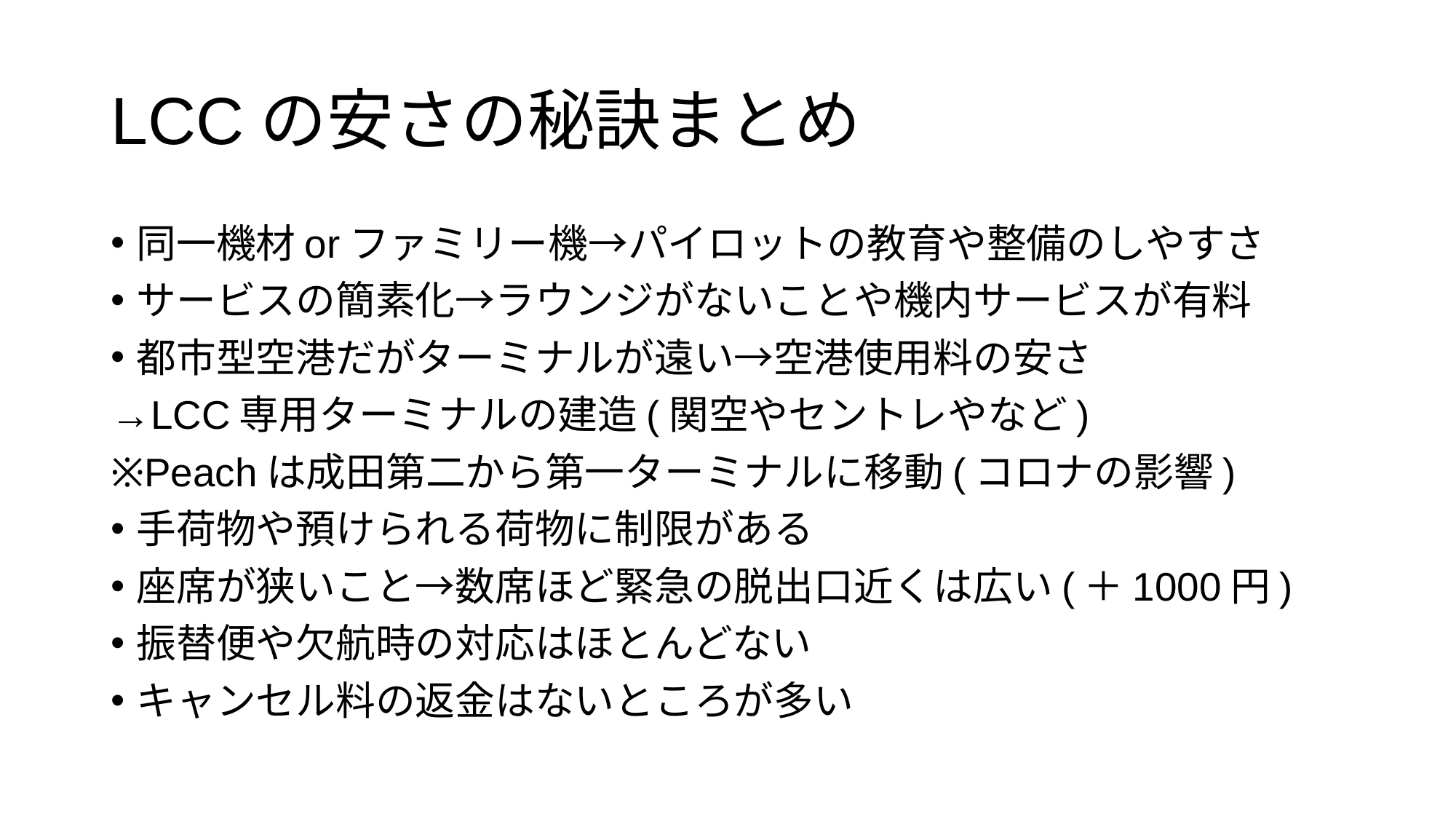

# LCCの安さの秘訣まとめ
同一機材orファミリー機→パイロットの教育や整備のしやすさ
サービスの簡素化→ラウンジがないことや機内サービスが有料
都市型空港だがターミナルが遠い→空港使用料の安さ
→LCC専用ターミナルの建造(関空やセントレやなど)
※Peachは成田第二から第一ターミナルに移動(コロナの影響)
手荷物や預けられる荷物に制限がある
座席が狭いこと→数席ほど緊急の脱出口近くは広い(＋1000円)
振替便や欠航時の対応はほとんどない
キャンセル料の返金はないところが多い